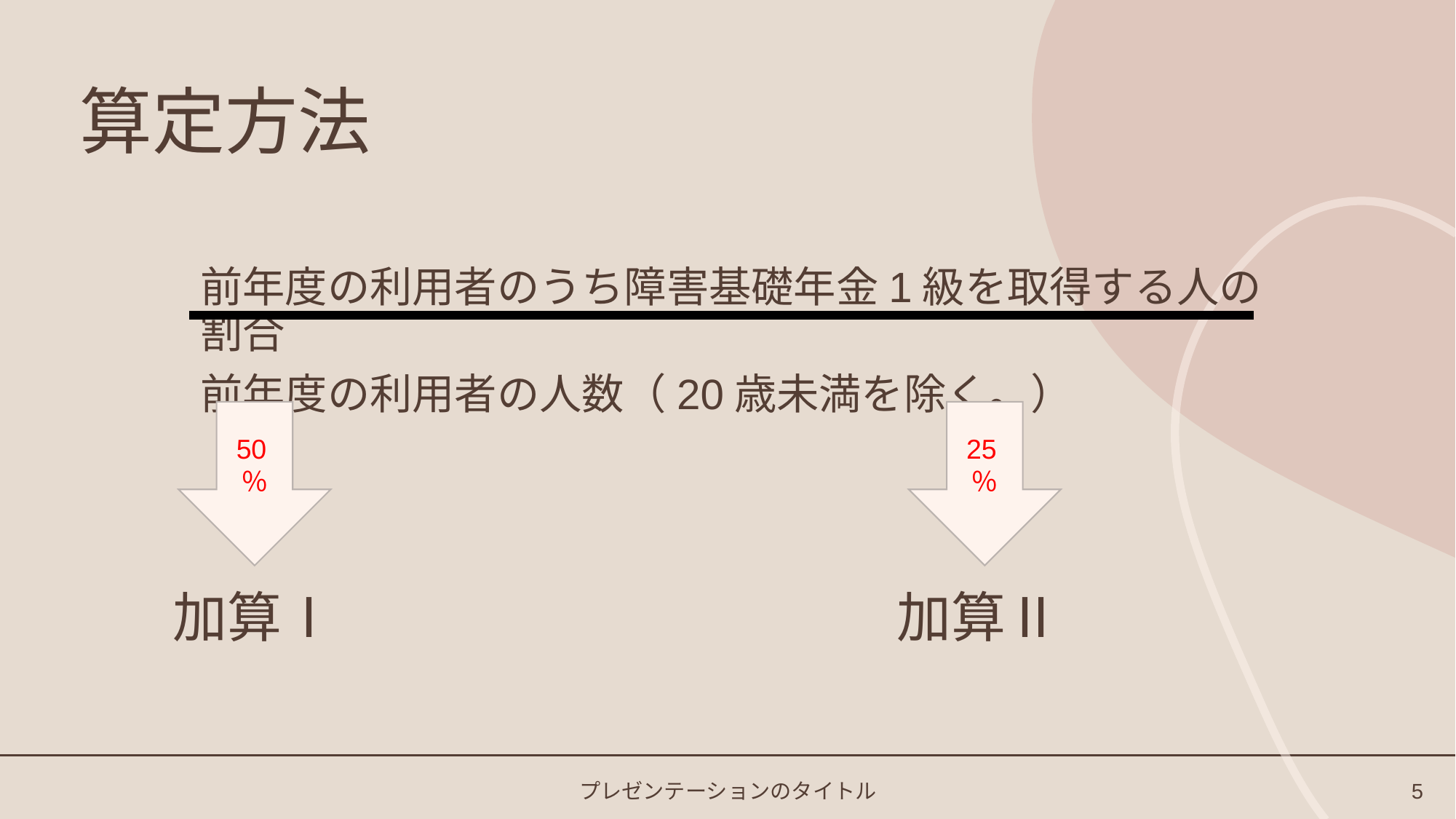

# 算定方法
前年度の利用者のうち障害基礎年金1級を取得する人の割合
前年度の利用者の人数（20歳未満を除く。）

50％
25％
加算Ⅰ

加算Ⅱ

プレゼンテーションのタイトル
5